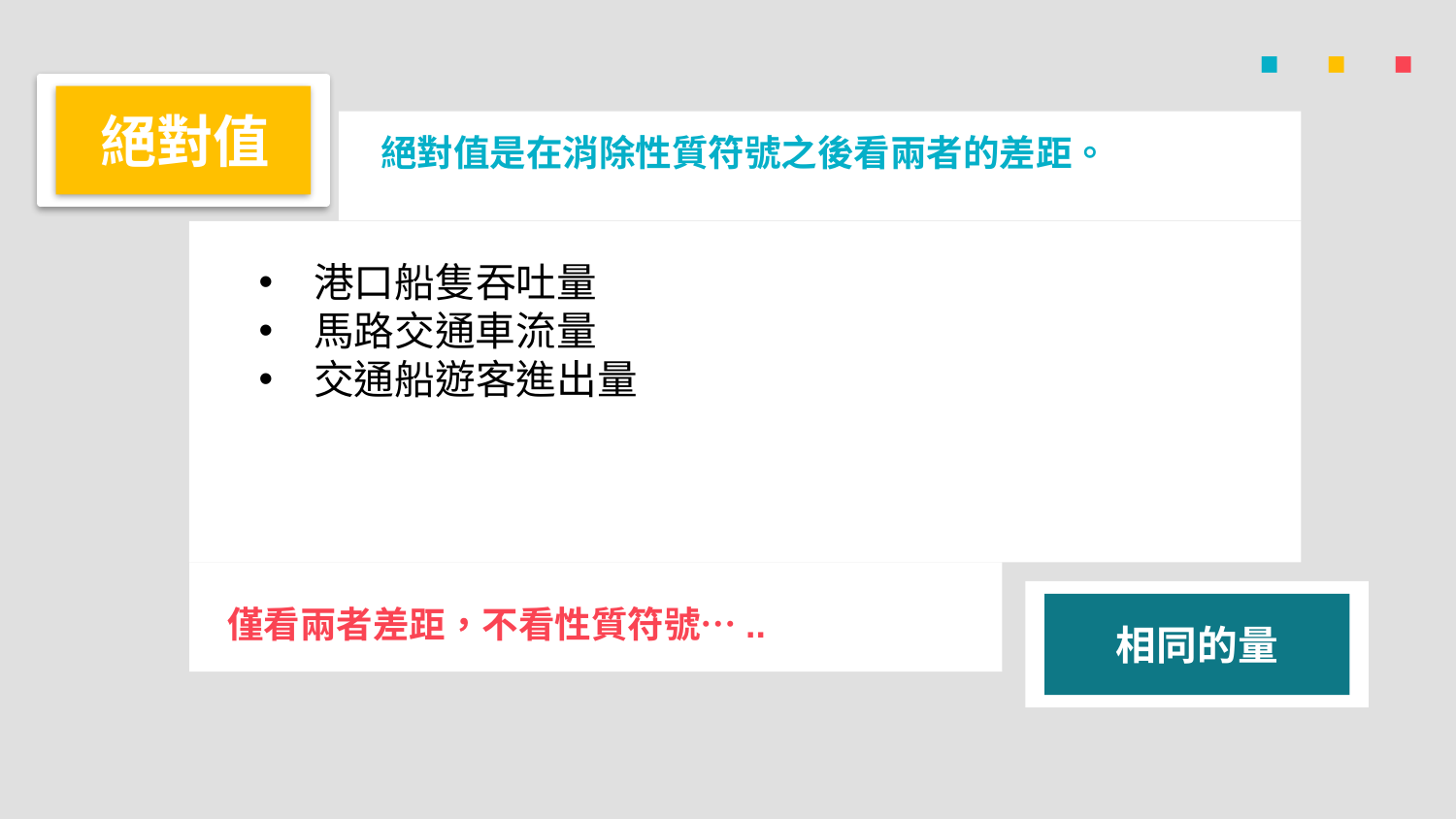

· · ·

絕對值

絕對值是在消除性質符號之後看兩者的差距。
港口船隻吞吐量
馬路交通車流量
交通船遊客進出量

僅看兩者差距，不看性質符號…..
相同的量